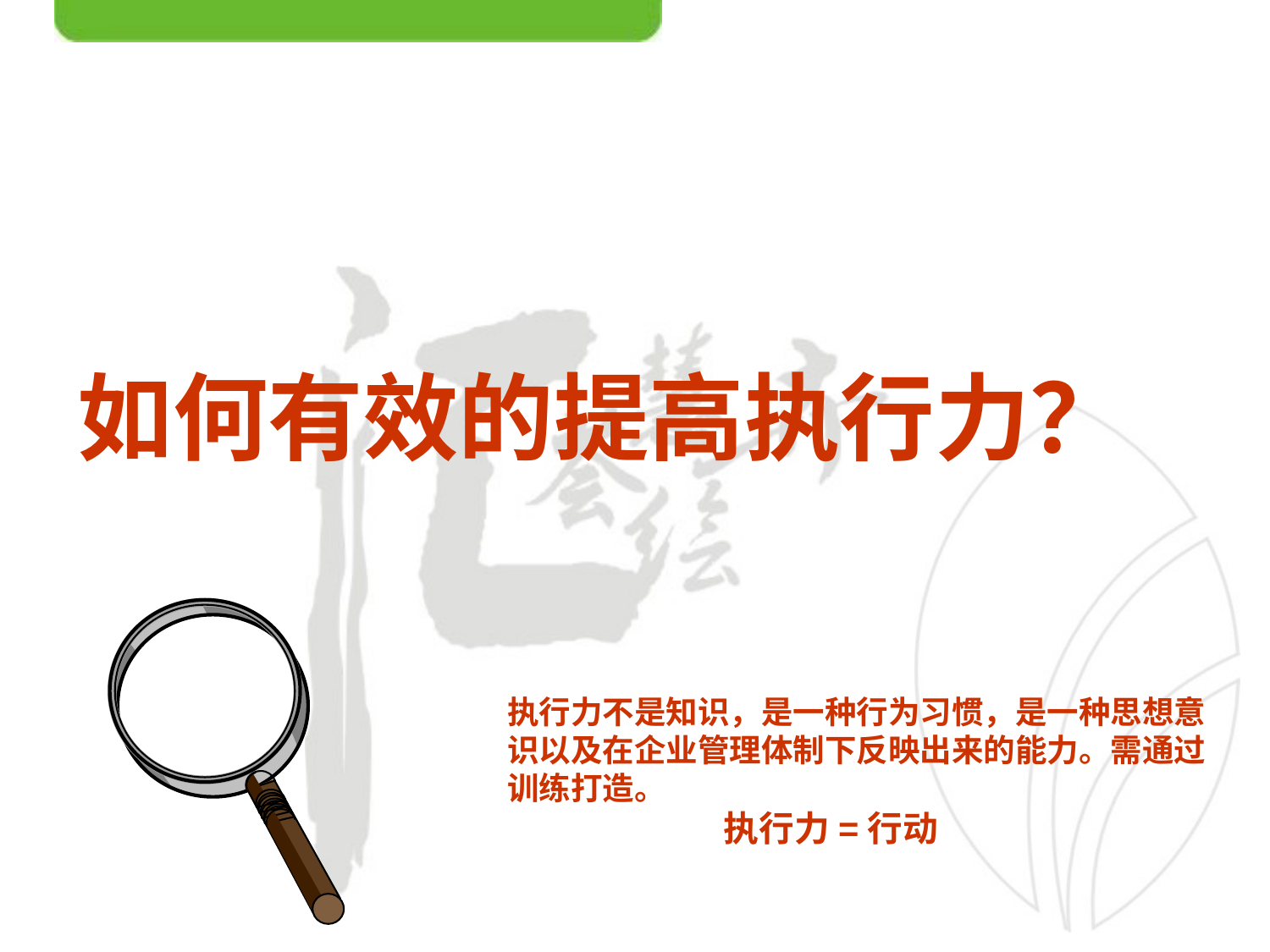

# 如何有效的提高执行力？

执行力不是知识，是一种行为习惯，是一种思想意识以及在企业管理体制下反映出来的能力。需通过训练打造。
                             执行力=行动